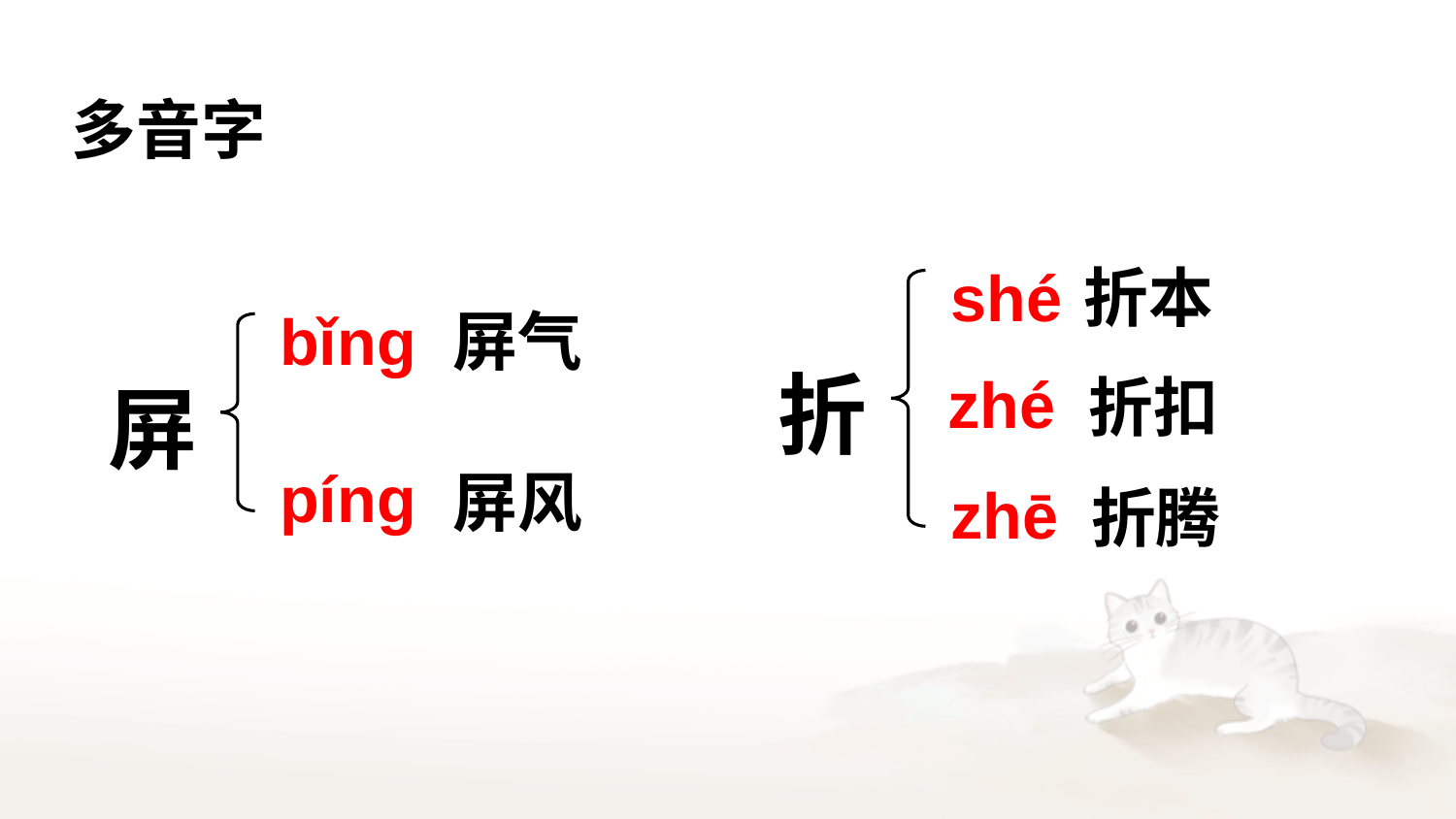

多音字
shé
折本
bǐnɡ
屏气

折
zhé
折扣
屏
pínɡ
屏风
zhē
折腾